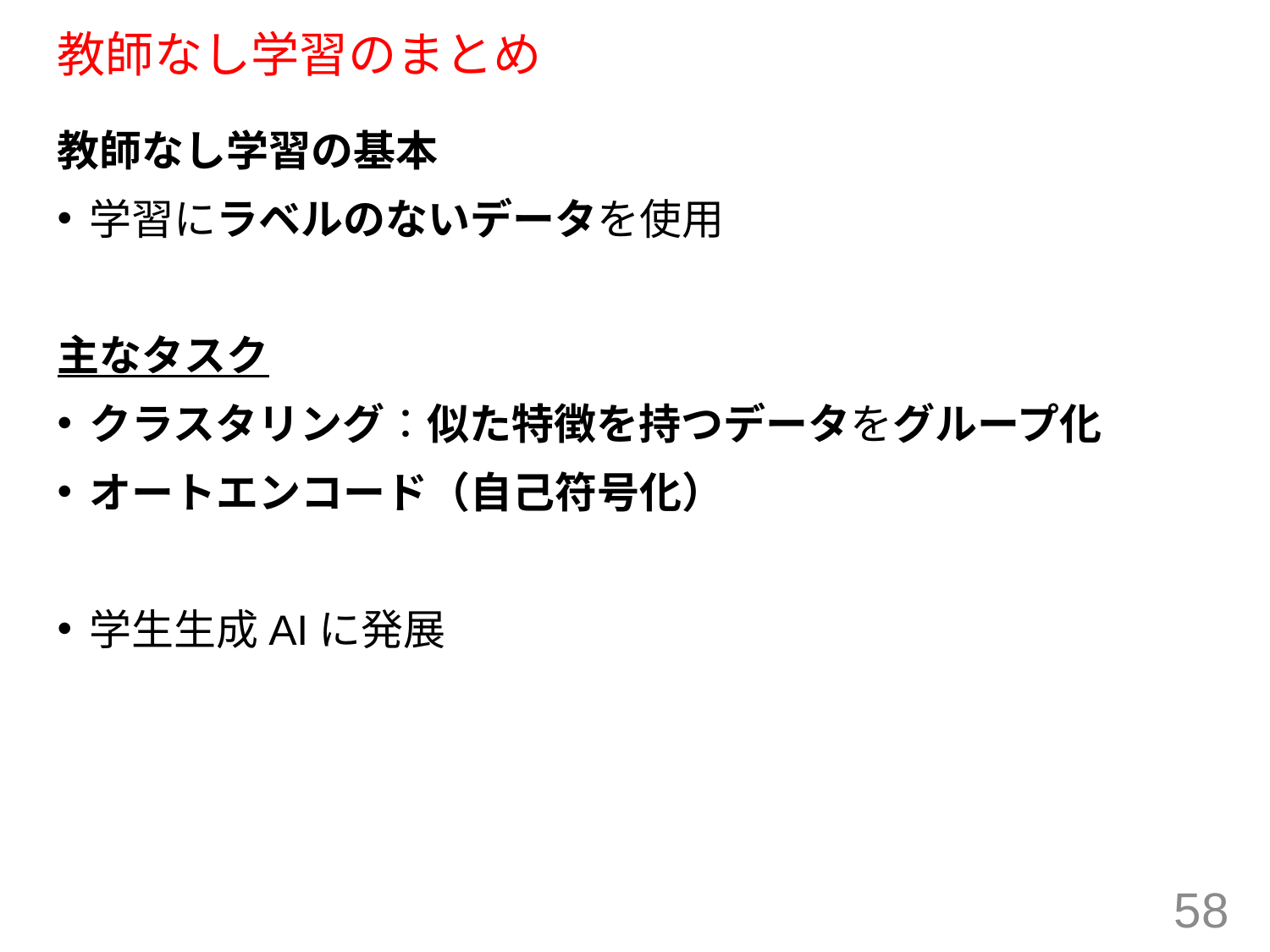

# 教師なし学習のまとめ
教師なし学習の基本
学習にラベルのないデータを使用

主なタスク
クラスタリング：似た特徴を持つデータをグループ化
オートエンコード（自己符号化）

学生生成AIに発展
58